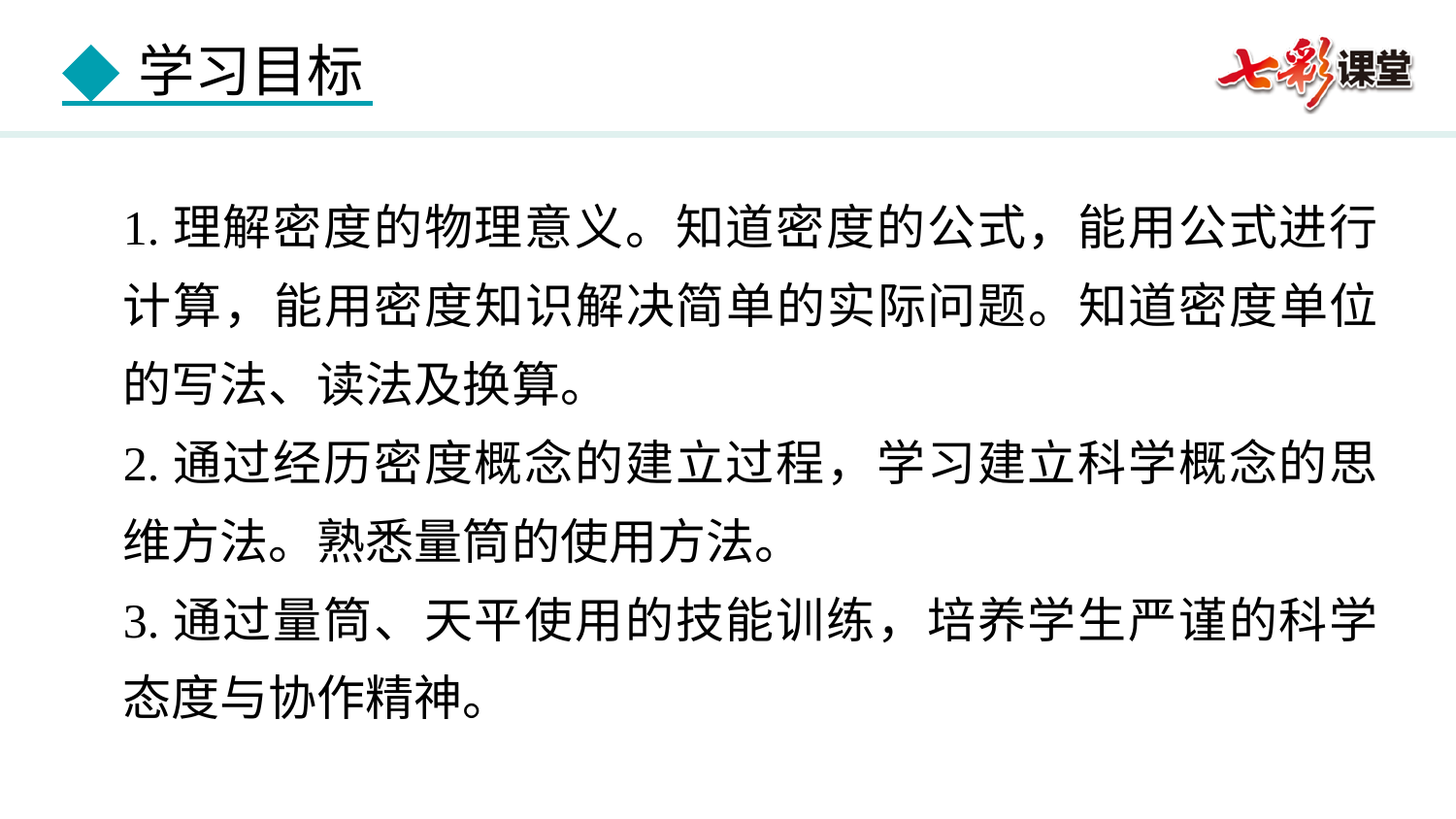

1.理解密度的物理意义。知道密度的公式，能用公式进行计算，能用密度知识解决简单的实际问题。知道密度单位的写法、读法及换算。
2.通过经历密度概念的建立过程，学习建立科学概念的思维方法。熟悉量筒的使用方法。
3.通过量筒、天平使用的技能训练，培养学生严谨的科学态度与协作精神。